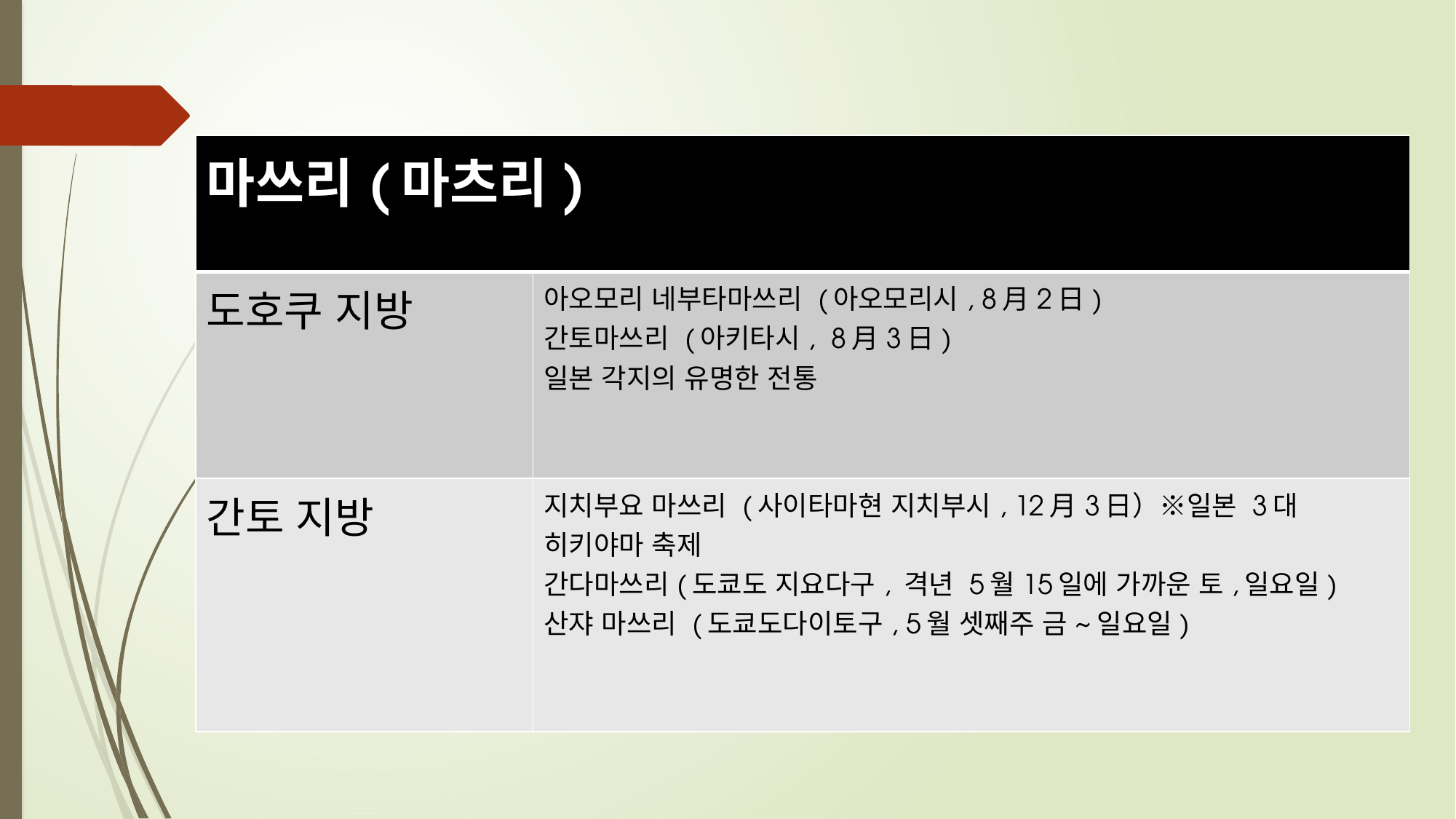

| 마쓰리(마츠리) |  |
| --- | --- |
| 도호쿠 지방 | 아오모리 네부타마쓰리 (아오모리시, 8月2日) 간토마쓰리 (아키타시, 8月3日) 일본 각지의 유명한 전통 |
| 간토 지방 | 지치부요 마쓰리 (사이타마현 지치부시, 12月3日）※일본 3대 히키야마 축제 간다마쓰리(도쿄도 지요다구, 격년 5월15일에 가까운 토,일요일) 산쟈 마쓰리 (도쿄도다이토구, 5월 셋째주 금~일요일) |